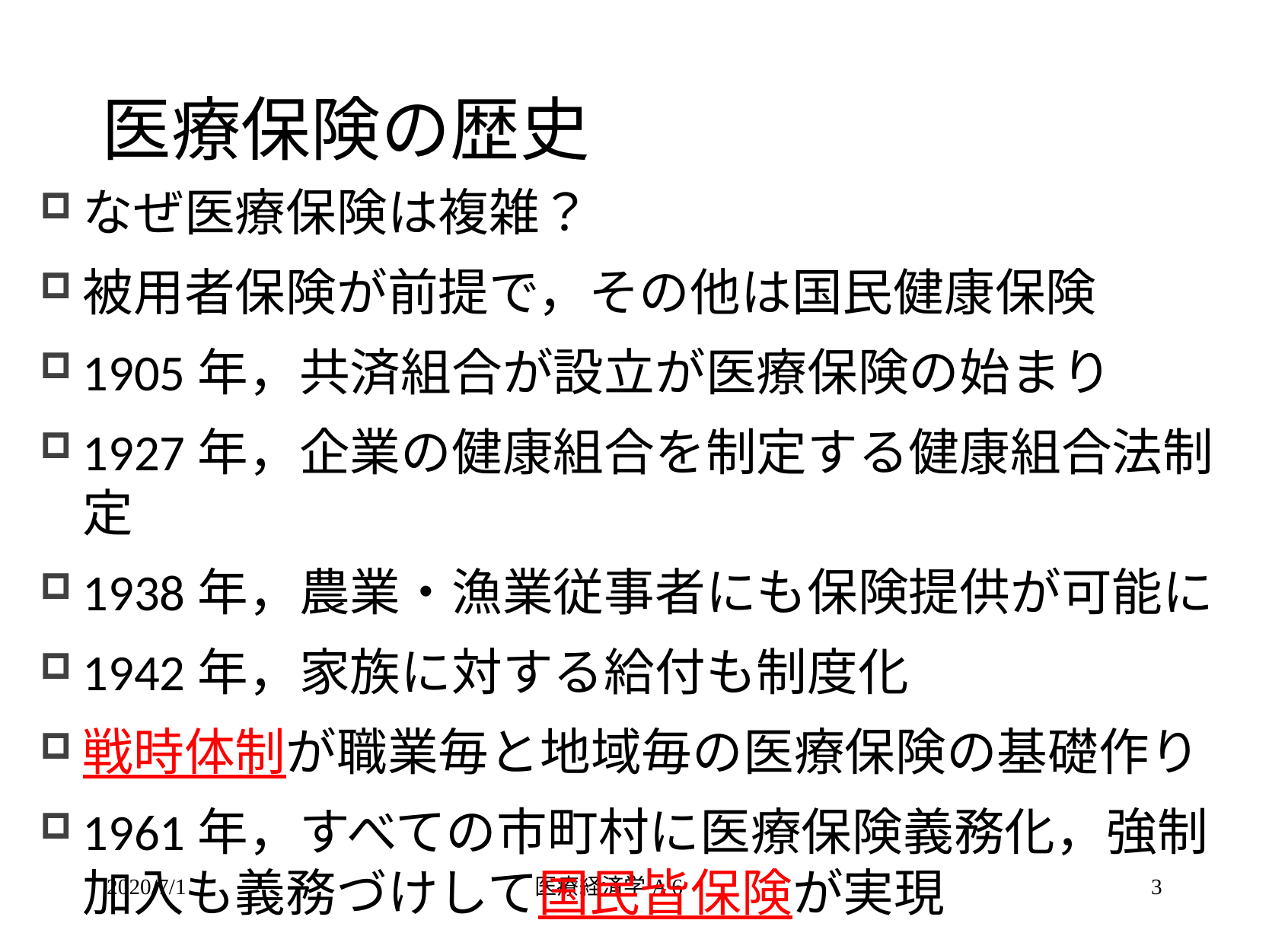

# 医療保険の歴史
なぜ医療保険は複雑？
被用者保険が前提で，その他は国民健康保険
1905年，共済組合が設立が医療保険の始まり
1927年，企業の健康組合を制定する健康組合法制定
1938年，農業・漁業従事者にも保険提供が可能に
1942年，家族に対する給付も制度化
戦時体制が職業毎と地域毎の医療保険の基礎作り
1961年，すべての市町村に医療保険義務化，強制加入も義務づけして国民皆保険が実現

2020/7/1
医療経済学A 6
3